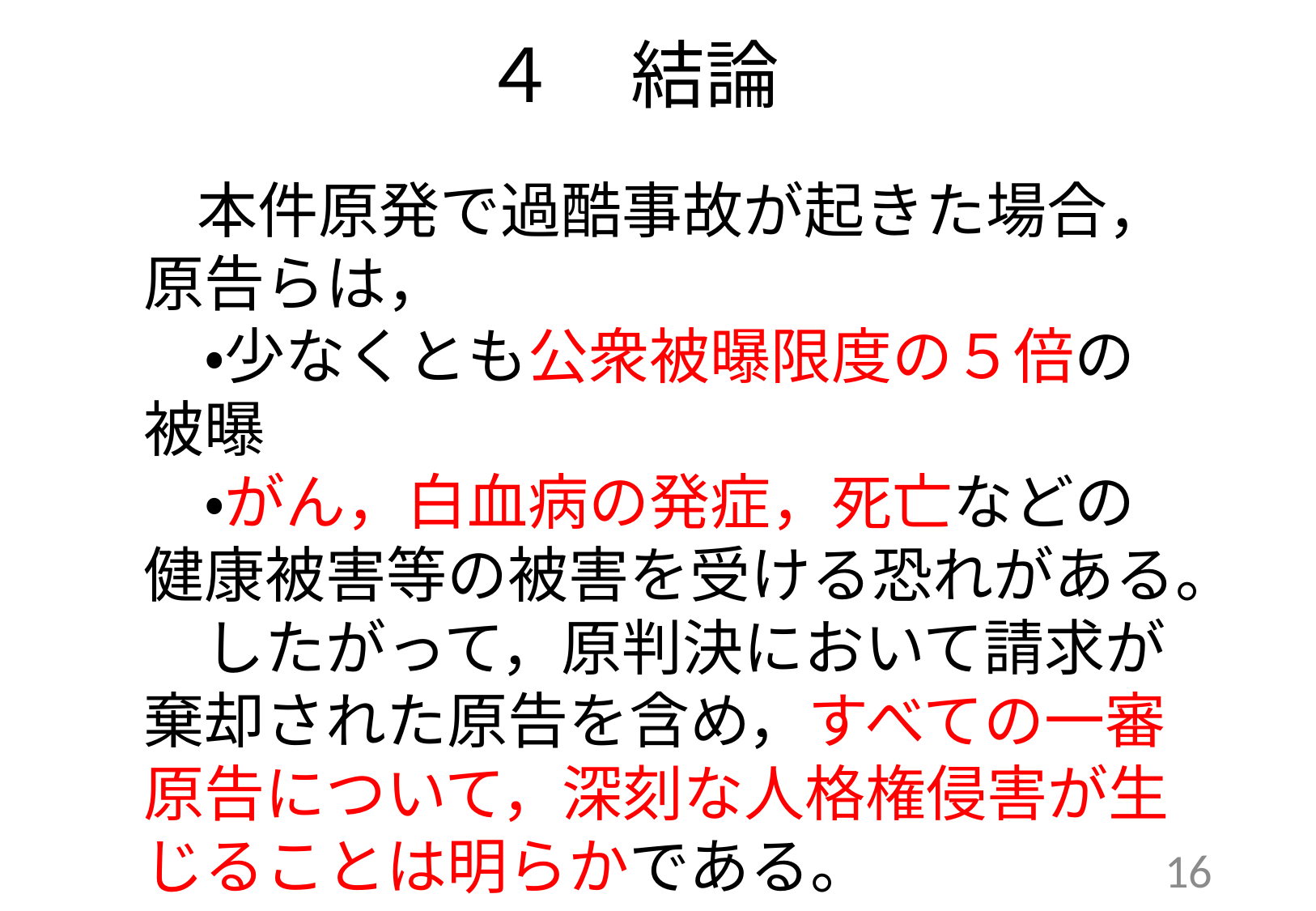

# ４　結論
　本件原発で過酷事故が起きた場合，原告らは，
　・少なくとも公衆被曝限度の５倍の被曝
　・がん，白血病の発症，死亡などの健康被害等の被害を受ける恐れがある。
　したがって，原判決において請求が棄却された原告を含め，すべての一審原告について，深刻な人格権侵害が生じることは明らかである。
16